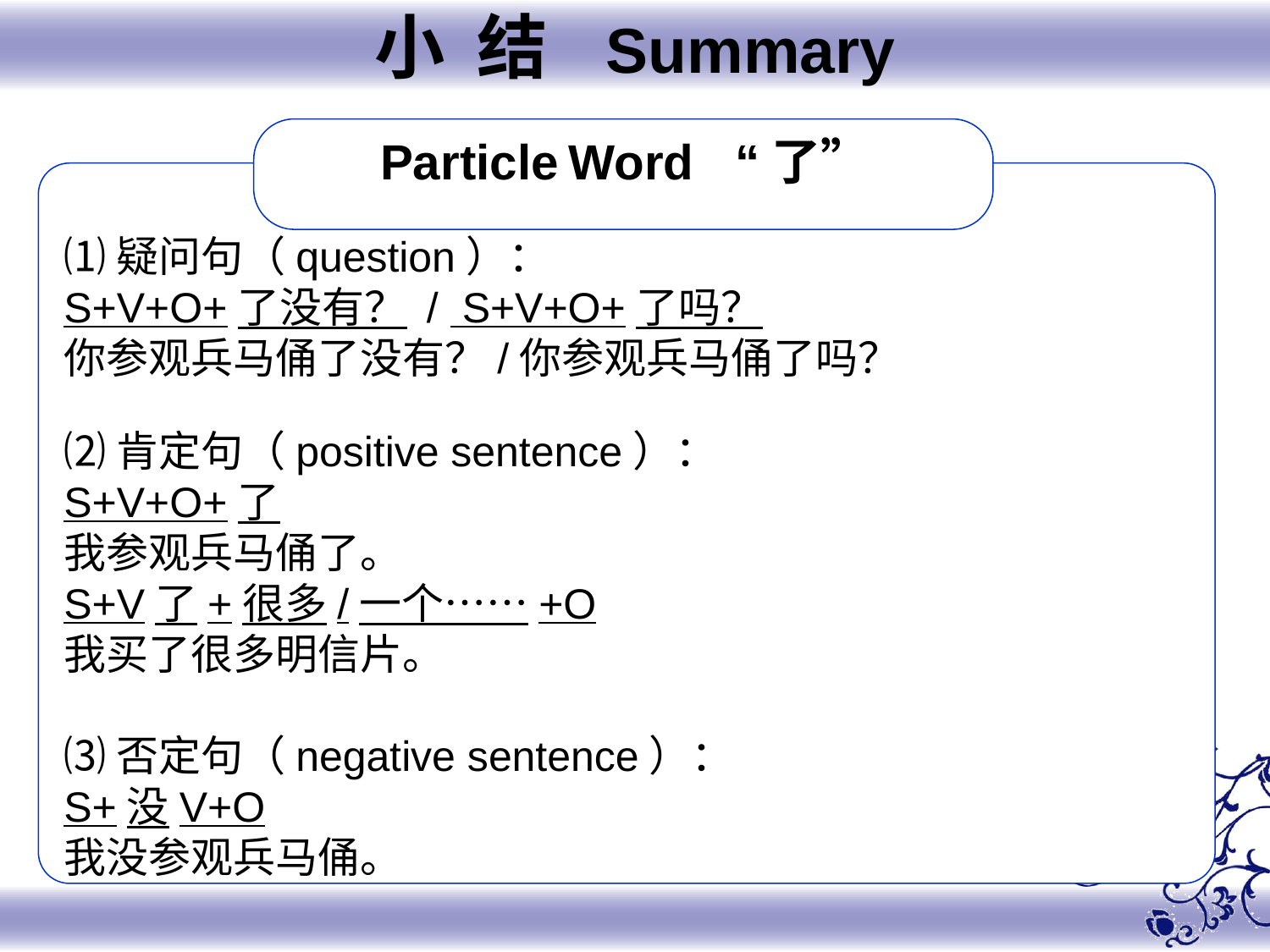

小  结   Summary

Particle Word   “了”

⑴疑问句（question）：
S+V+O+了没有？ /  S+V+O+了吗？
你参观兵马俑了没有？/你参观兵马俑了吗？

⑵肯定句（positive sentence）：
S+V+O+了
我参观兵马俑了。
S+V了+很多/一个……+O
我买了很多明信片。

⑶否定句（negative sentence）：
S+没V+O
我没参观兵马俑。